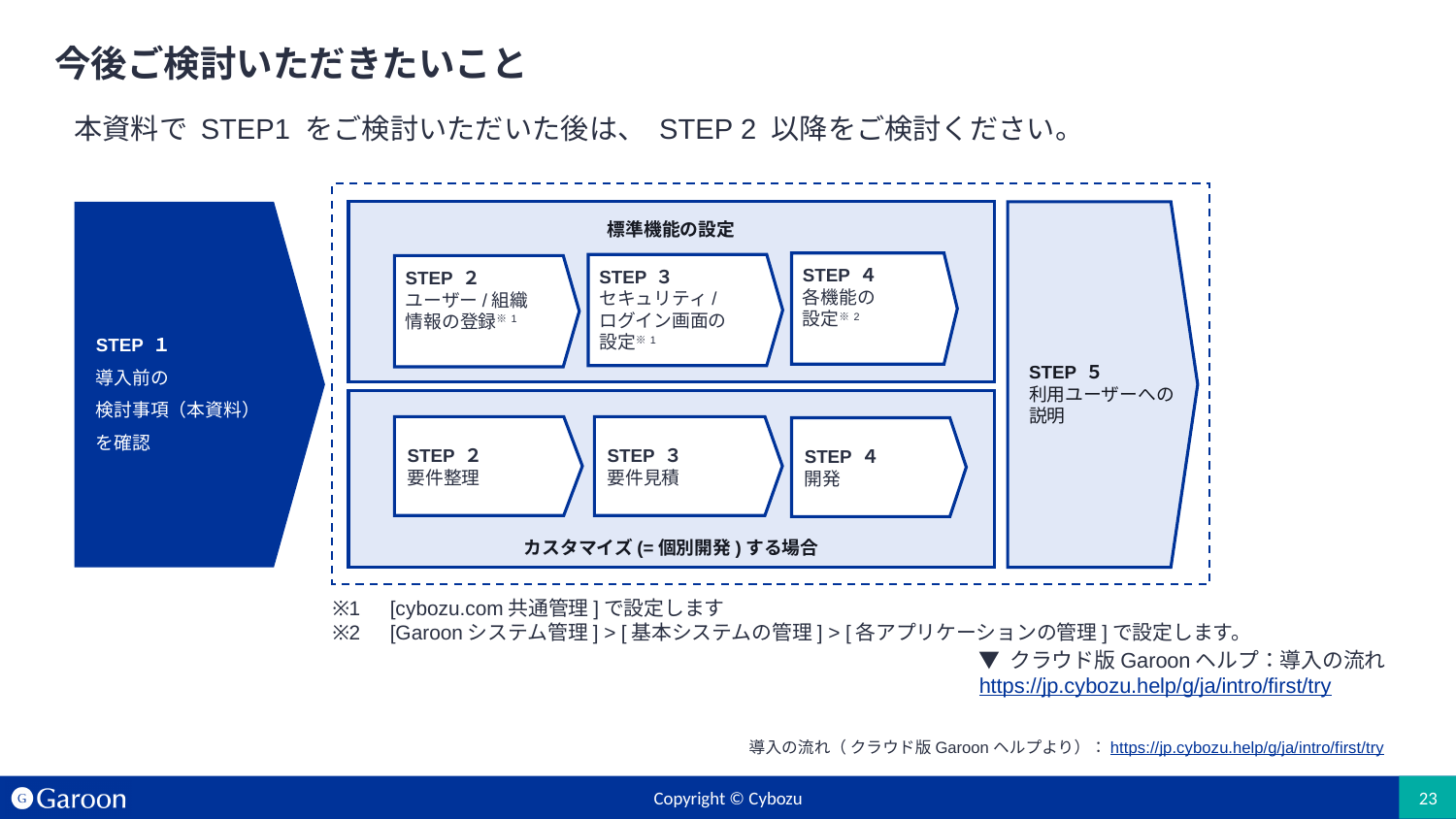

# 今後ご検討いただきたいこと
本資料で STEP1 をご検討いただいた後は、 STEP 2 以降をご検討ください。

STEP ５
利用ユーザーへの説明
STEP １
導入前の
検討事項（本資料）
を確認
標準機能の設定
STEP ４
各機能の
設定※2
STEP ３
セキュリティ/
ログイン画面の
設定※1
STEP ２
ユーザー/組織
情報の登録※1
カスタマイズ(=個別開発)する場合
STEP ２
要件整理
STEP ３
要件見積
STEP ４
開発
※1　[cybozu.com共通管理]で設定します
※2　[Garoonシステム管理] > [基本システムの管理] > [各アプリケーションの管理]で設定します。

▼ クラウド版Garoonヘルプ：導入の流れ
https://jp.cybozu.help/g/ja/intro/first/try
導入の流れ（ クラウド版Garoonヘルプより）：https://jp.cybozu.help/g/ja/intro/first/try